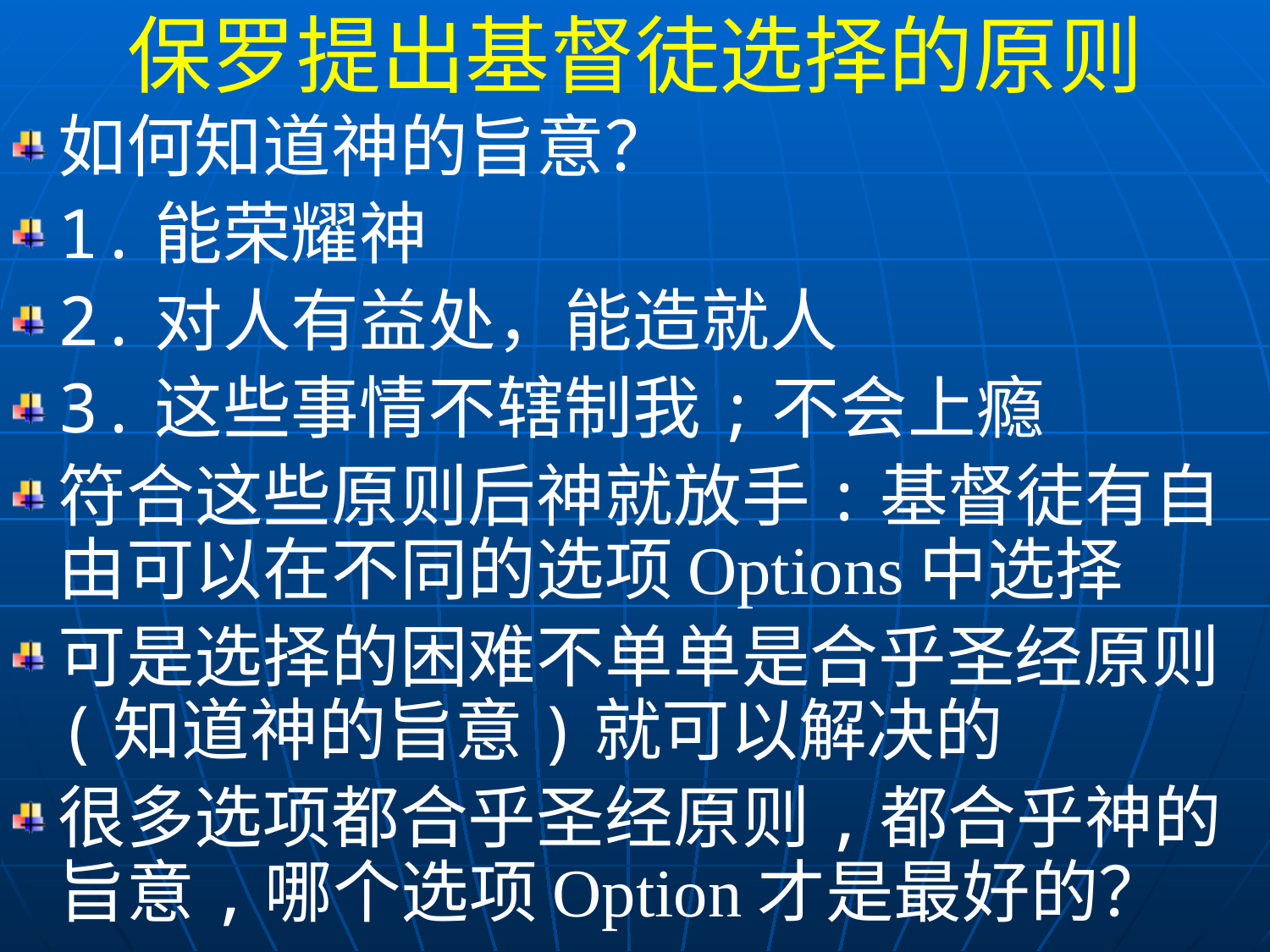

保罗提出基督徒选择的原则
如何知道神的旨意？
1.能荣耀神
2.对人有益处，能造就人
3.这些事情不辖制我;不会上瘾
符合这些原则后神就放手:基督徒有自由可以在不同的选项Options中选择
可是选择的困难不单单是合乎圣经原则(知道神的旨意)就可以解决的
很多选项都合乎圣经原则,都合乎神的旨意,哪个选项Option才是最好的？